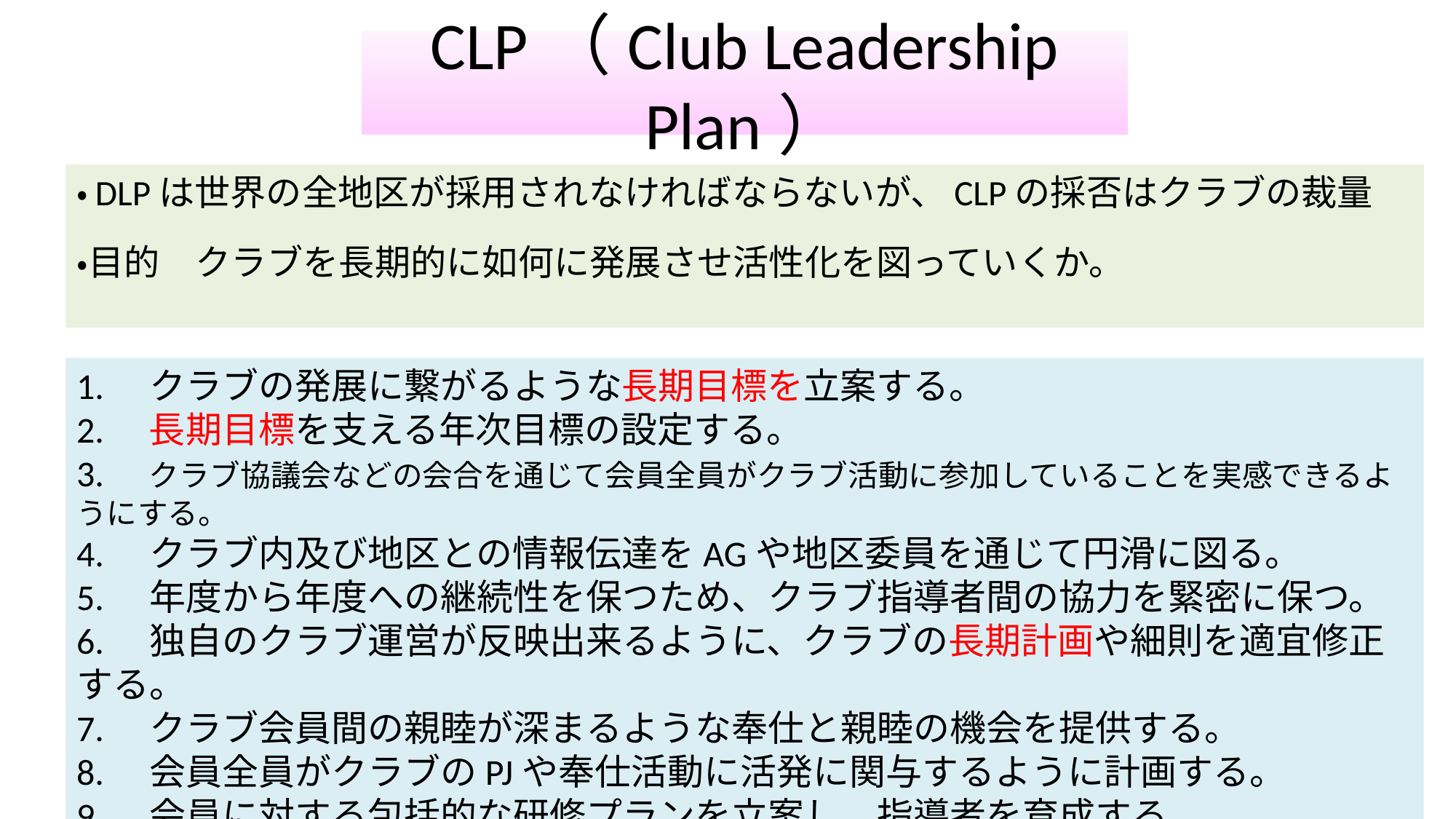

# CLP（Club Leadership Plan）
・DLPは世界の全地区が採用されなければならないが、CLPの採否はクラブの裁量

・目的　クラブを長期的に如何に発展させ活性化を図っていくか。

1.　クラブの発展に繋がるような長期目標を立案する。
2.　長期目標を支える年次目標の設定する。
3.　クラブ協議会などの会合を通じて会員全員がクラブ活動に参加していることを実感できるようにする。
4.　クラブ内及び地区との情報伝達をAGや地区委員を通じて円滑に図る。
5.　年度から年度への継続性を保つため、クラブ指導者間の協力を緊密に保つ。
6.　独自のクラブ運営が反映出来るように、クラブの長期計画や細則を適宜修正する。
7.　クラブ会員間の親睦が深まるような奉仕と親睦の機会を提供する。
8.　会員全員がクラブのPJや奉仕活動に活発に関与するように計画する。
9.　会員に対する包括的な研修プランを立案し、指導者を育成する。